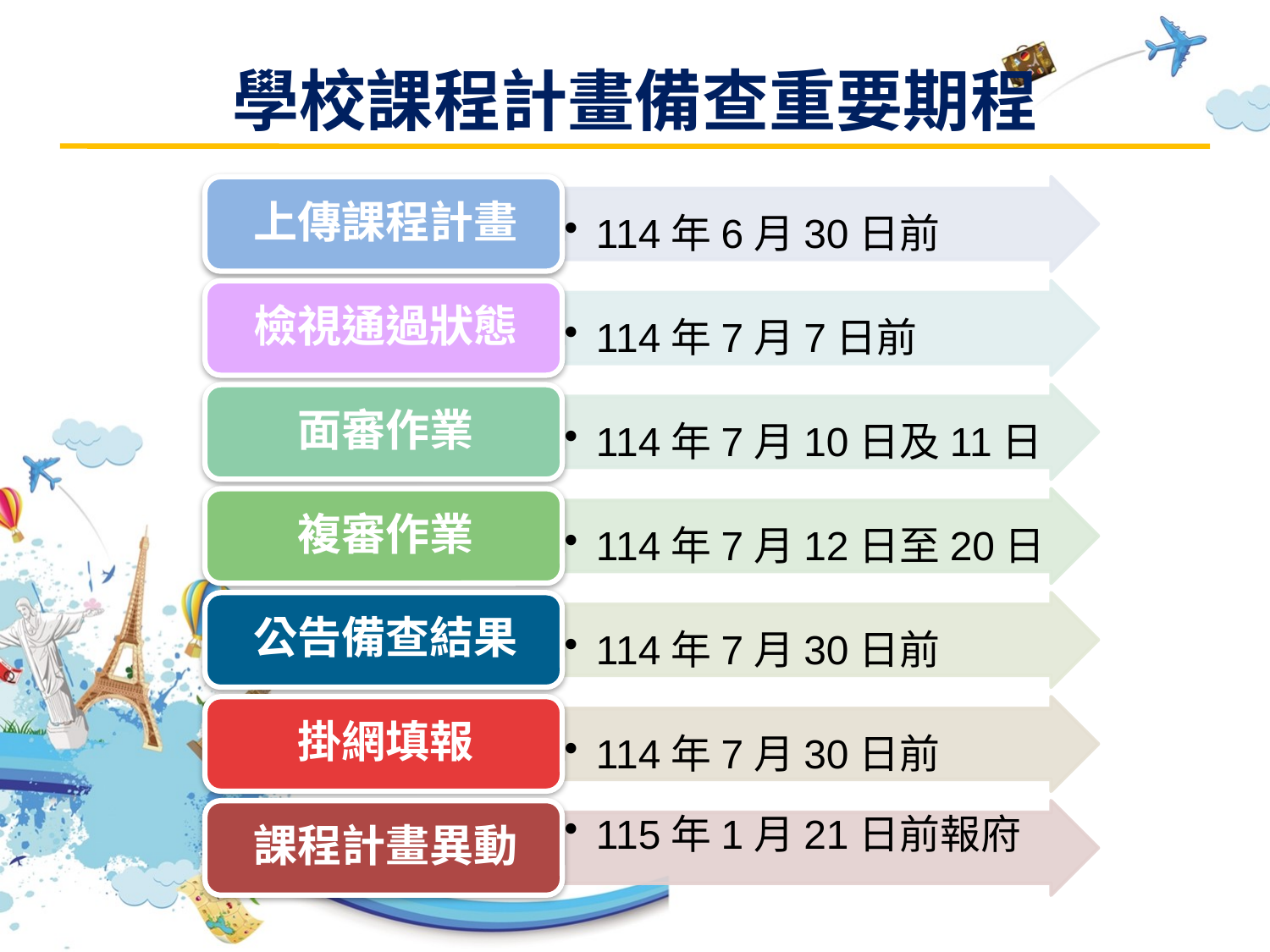

學校課程計畫備查重要期程
114年6月30日前
上傳課程計畫
114年7月7日前
檢視通過狀態
114年7月10日及11日
面審作業
114年7月12日至20日
複審作業
114年7月30日前
公告備查結果
114年7月30日前
掛網填報
115年1月21日前報府
課程計畫異動